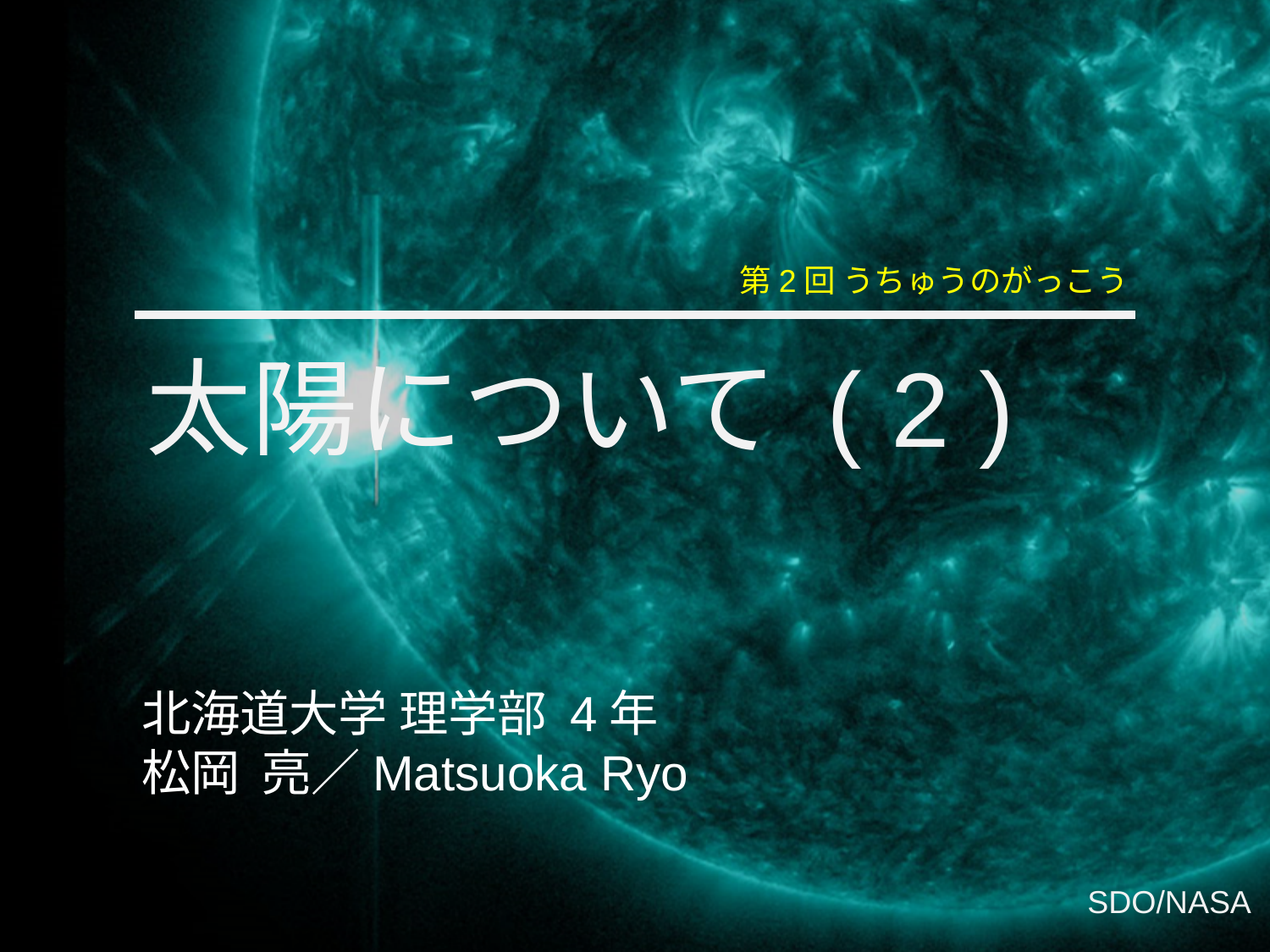

第2回 うちゅうのがっこう
太陽について ( 2 )
北海道大学 理学部 4年
松岡  亮／Matsuoka Ryo
SDO/NASA